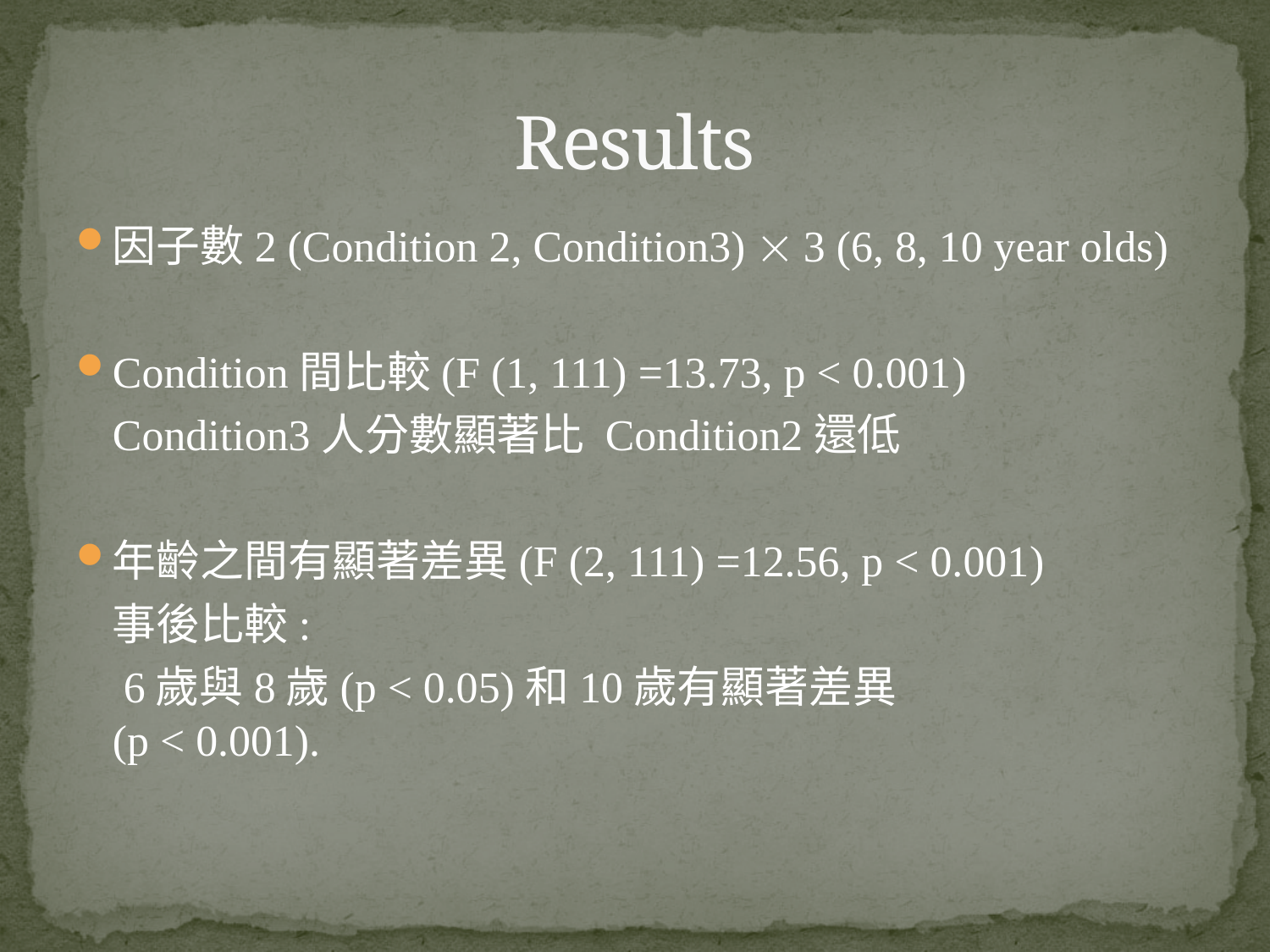

# Results
因子數2 (Condition 2, Condition3) × 3 (6, 8, 10 year olds)

Condition間比較(F (1, 111) =13.73, p < 0.001)
	Condition3人分數顯著比 Condition2還低

年齡之間有顯著差異(F (2, 111) =12.56, p < 0.001)
	事後比較:
		 6歲與8歲(p < 0.05)和10歲有顯著差異                        	(p < 0.001).